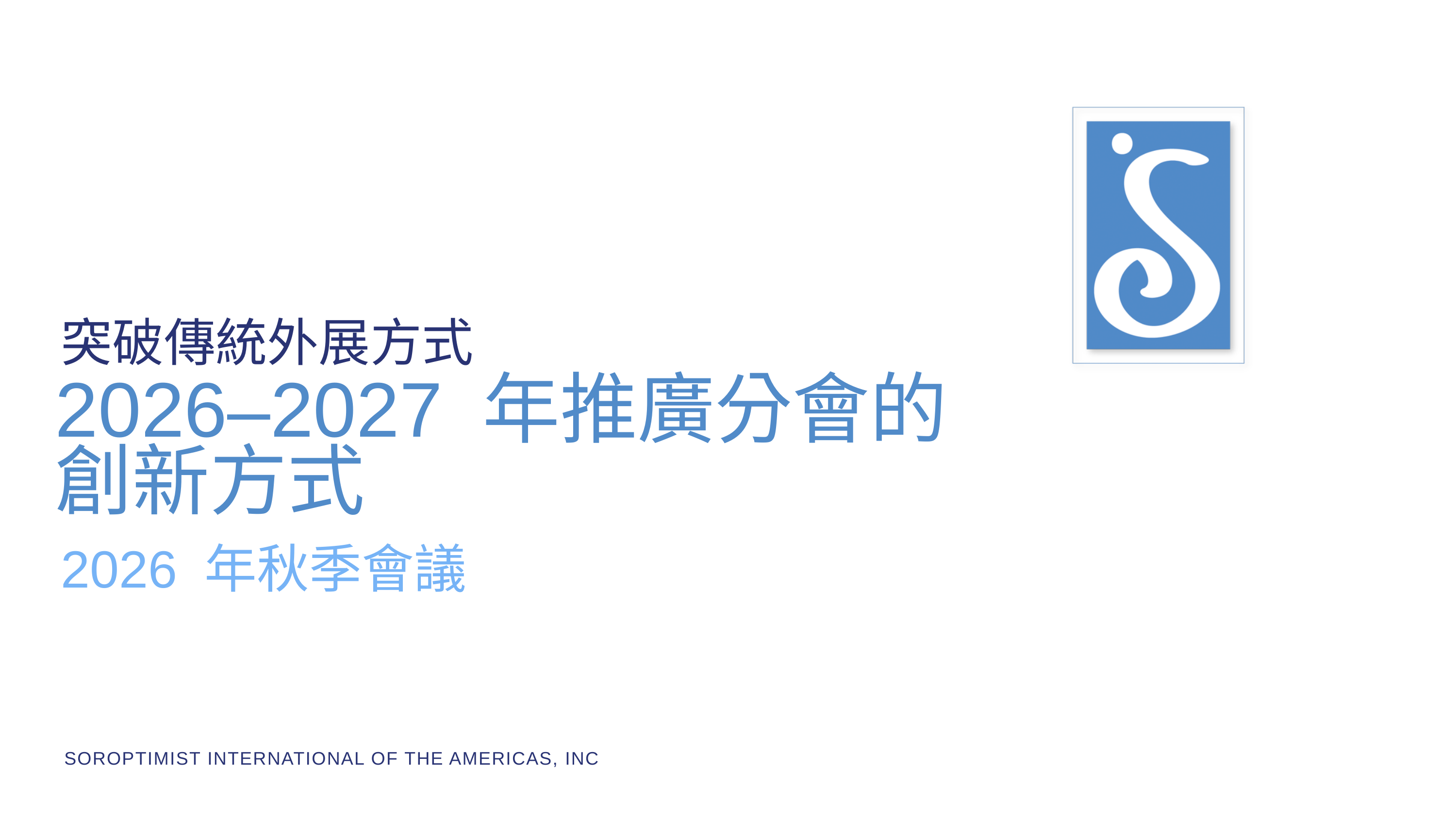

突破傳統外展方式

2026–2027 年推廣分會的創新方式
2026 年秋季會議
SOROPTIMIST INTERNATIONAL OF THE AMERICAS, INC